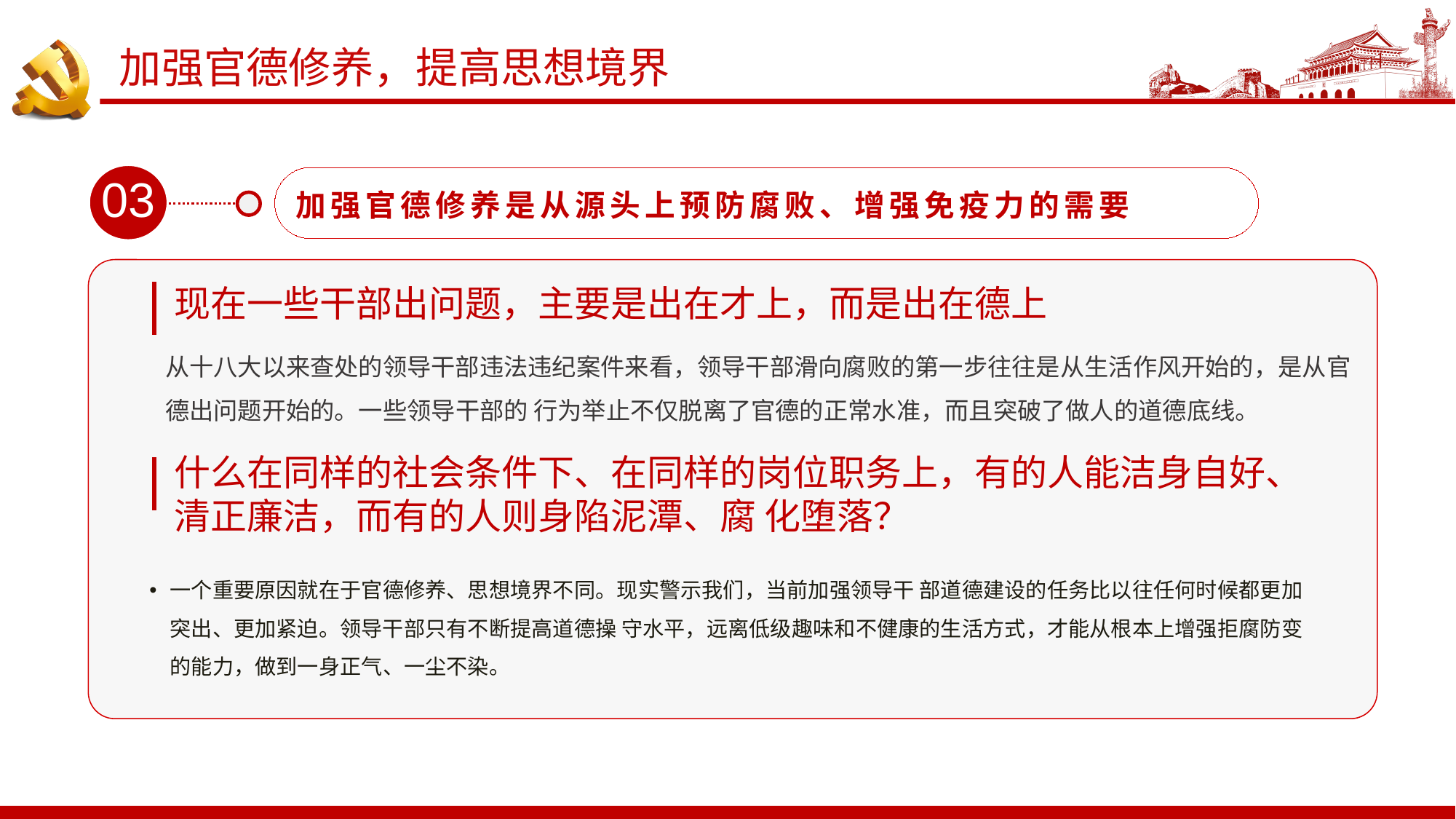

# 加强官德修养，提高思想境界
03

加强官德修养是从源头上预防腐败、增强免疫力的需要

现在一些干部出问题，主要是出在才上，而是出在德上
从十八大以来查处的领导干部违法违纪案件来看，领导干部滑向腐败的第一步往往是从生活作风开始的，是从官德出问题开始的。一些领导干部的 行为举止不仅脱离了官德的正常水准，而且突破了做人的道德底线。
什么在同样的社会条件下、在同样的岗位职务上，有的人能洁身自好、清正廉洁，而有的人则身陷泥潭、腐 化堕落？
一个重要原因就在于官德修养、思想境界不同。现实警示我们，当前加强领导干 部道德建设的任务比以往任何时候都更加突出、更加紧迫。领导干部只有不断提高道德操 守水平，远离低级趣味和不健康的生活方式，才能从根本上增强拒腐防变的能力，做到一身正气、一尘不染。